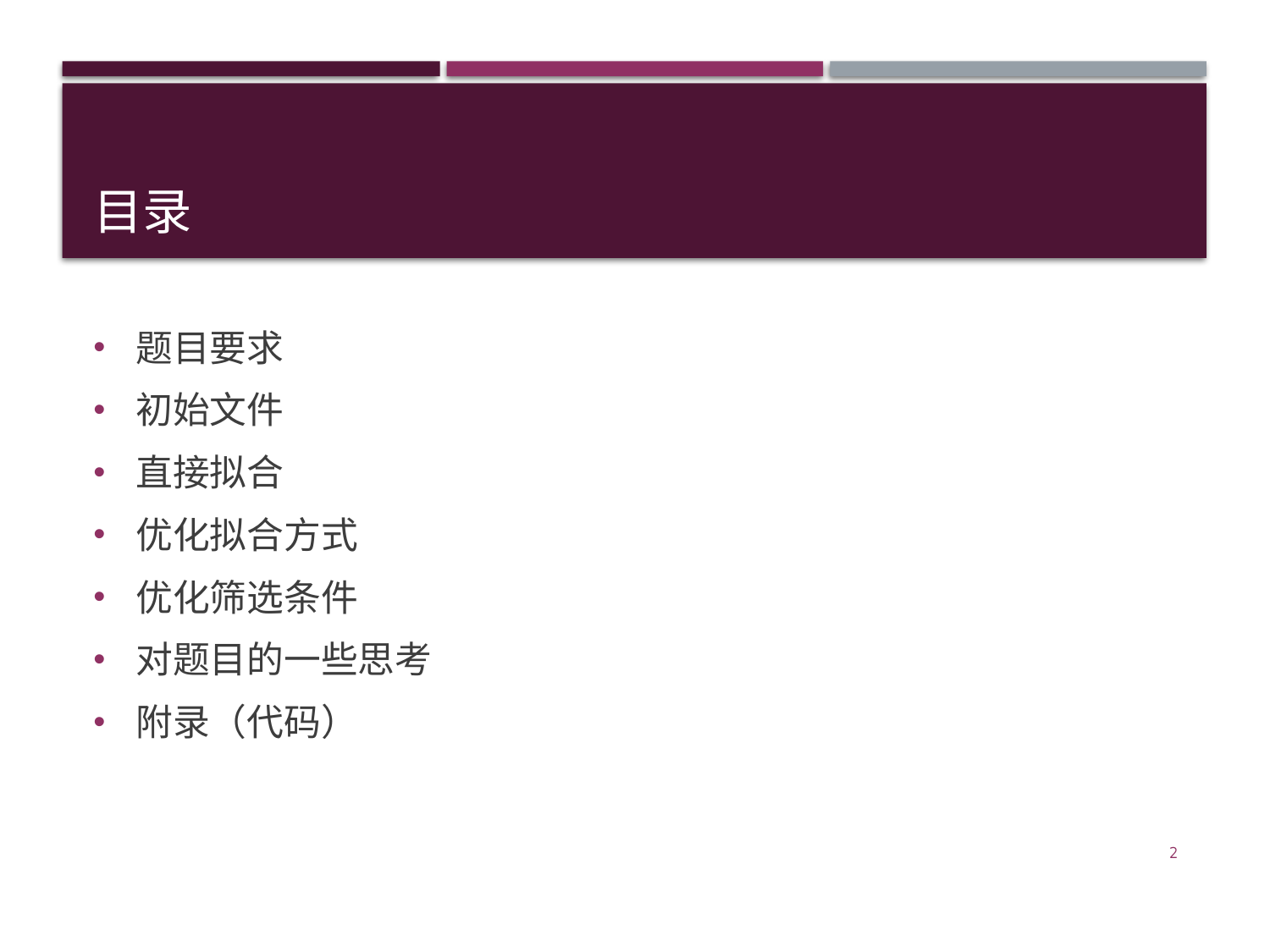

# 目录
题目要求
初始文件
直接拟合
优化拟合方式
优化筛选条件
对题目的一些思考
附录（代码）

2